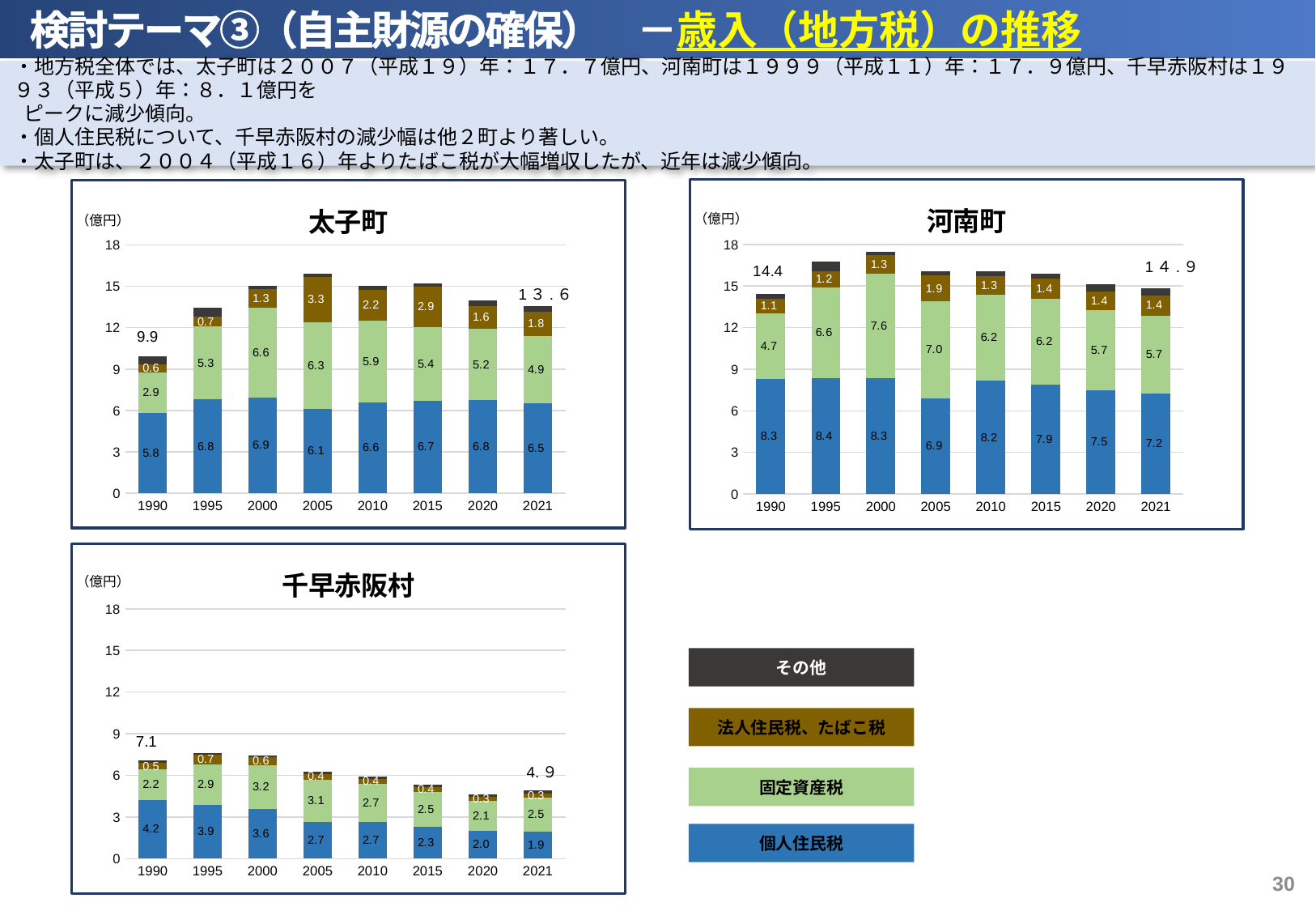

検討テーマ③（自主財源の確保）　－歳入（地方税）の推移

・地方税全体では、太子町は２００７（平成１９）年：１７．７億円、河南町は１９９９（平成１１）年：１７．９億円、千早赤阪村は１９９３（平成５）年：８．１億円を
 ピークに減少傾向。
・個人住民税について、千早赤阪村の減少幅は他２町より著しい。
・太子町は、２００４（平成１６）年よりたばこ税が大幅増収したが、近年は減少傾向。

### Chart: 河南町

| Category | 個人住民税 | 固定資産税 | 法人、たばこ | その他 |
|---|---|---|---|---|
| 1990 | 8.29393 | 4.71485 | 1.05678 | 0.3687100000000001 |
| 1995 | 8.36336 | 6.55213 | 1.1584 | 0.6924000000000028 |
| 2000 | 8.32382 | 7.55831 | 1.34263 | 0.26537000000000077 |
| 2005 | 6.90902 | 6.97182 | 1.88626 | 0.295770000000001 |
| 2010 | 8.15985 | 6.22274 | 1.33522 | 0.3296600000000005 |
| 2015 | 7.87491 | 6.22852 | 1.42551 | 0.35172000000000203 |
| 2020 | 7.48896 | 5.74368 | 1.35989 | 0.5263399999999994 |
| 2021 | 7.22116 | 5.65493 | 1.44425 | 0.5345699999999987 |

### Chart: 太子町

| Category | 個人住民税 | 固定資産税 | 法人、たばこ | その他 |
|---|---|---|---|---|
| 1990 | 5.81382 | 2.94986 | 0.56411 | 0.5860299999999992 |
| 1995 | 6.78601 | 5.29431 | 0.6982 | 0.6786999999999992 |
| 2000 | 6.91192 | 6.55996 | 1.32487 | 0.2247799999999991 |
| 2005 | 6.11375 | 6.28983 | 3.27449 | 0.22668999999999961 |
| 2010 | 6.58762 | 5.94422 | 2.22406 | 0.2606900000000021 |
| 2015 | 6.70318 | 5.35201 | 2.90204 | 0.2784400000000016 |
| 2020 | 6.75083 | 5.15575 | 1.64791 | 0.40110000000000134 |
| 2021 | 6.5177 | 4.88189 | 1.75225 | 0.4119899999999994 |
（億円）
（億円）
1４.９
1３.６

### Chart: 千早赤阪村

| Category | 個人住民税 | 固定資産税 | 法人、たばこ | その他 |
|---|---|---|---|---|
| 1990 | 4.214 | 2.19413 | 0.47885 | 0.1877500000000003 |
| 1995 | 3.88166 | 2.93546 | 0.66463 | 0.12556999999999974 |
| 2000 | 3.57871 | 3.1619 | 0.55342 | 0.1337299999999999 |
| 2005 | 2.65464 | 3.05113 | 0.40191 | 0.1303099999999997 |
| 2010 | 2.65128 | 2.73805 | 0.35875 | 0.14206000000000074 |
| 2015 | 2.29127 | 2.5176 | 0.35402 | 0.14336000000000038 |
| 2020 | 2.03001 | 2.11591 | 0.31571 | 0.19126999999999938 |
| 2021 | 1.93249 | 2.4609 | 0.31036 | 0.19471999999999934 |
（億円）
その他
法人住民税、たばこ税
4.９
固定資産税
個人住民税
30